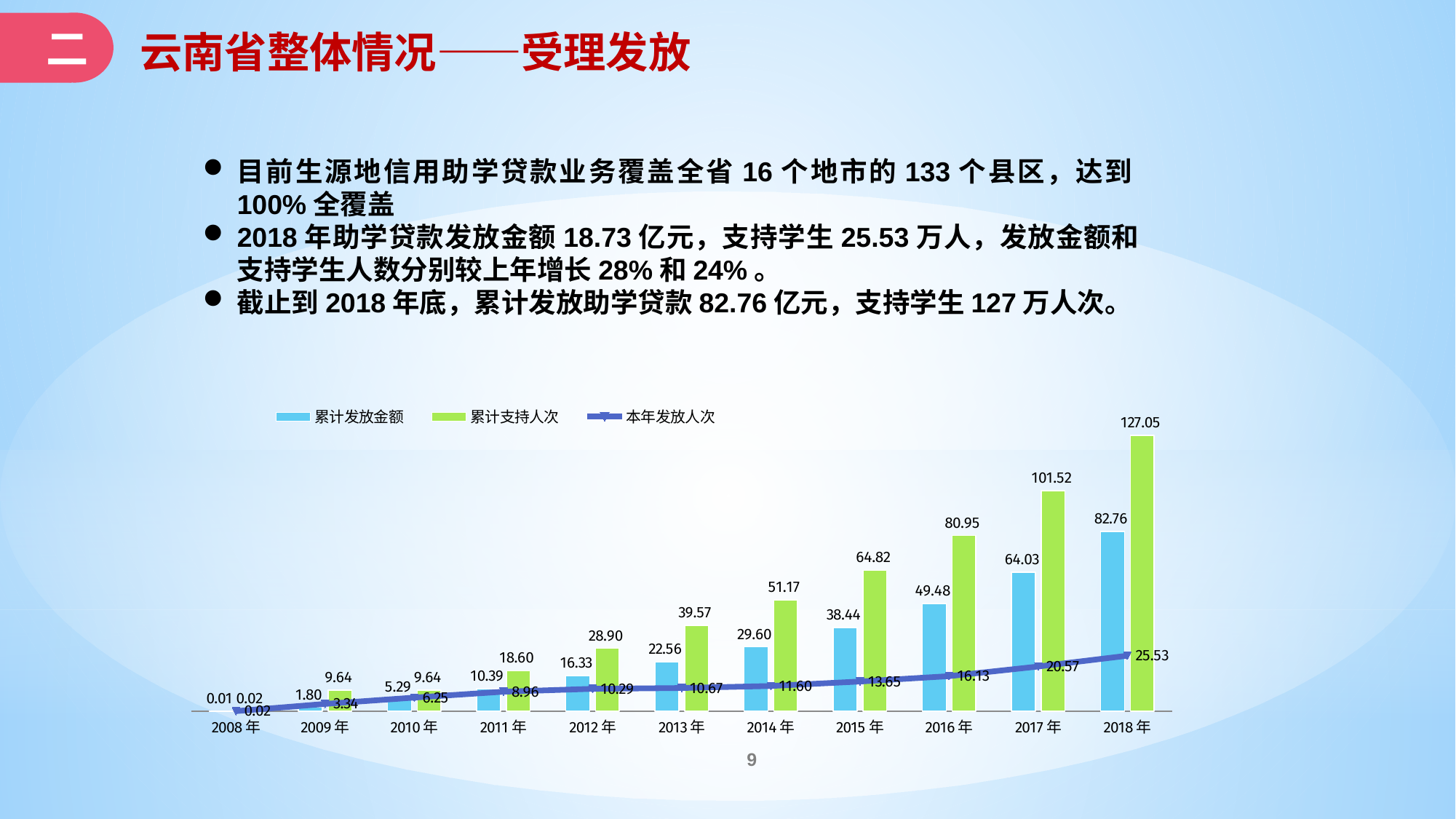

二
云南省整体情况——受理发放

目前生源地信用助学贷款业务覆盖全省16个地市的133个县区，达到100%全覆盖
2018年助学贷款发放金额18.73亿元，支持学生25.53万人，发放金额和支持学生人数分别较上年增长28%和24%。
截止到2018年底，累计发放助学贷款82.76亿元，支持学生127万人次。

### Chart

| Category | 累计发放金额 | 累计支持人次 | 本年发放人次 |
|---|---|---|---|
| 2008年 | 0.008902 | 0.0185 | 0.0185 |
| 2009年 | 1.8034693 | 9.6418 | 3.3393 |
| 2010年 | 5.28942098 | 9.6418 | 6.2468 |
| 2011年 | 10.38718011 | 18.6015 | 8.9597 |
| 2012年 | 16.32981533 | 28.8953 | 10.2938 |
| 2013年 | 22.55892862 | 39.5652 | 10.6699 |
| 2014年 | 29.60222491 | 51.1657 | 11.6005 |
| 2015年 | 38.43841634 | 64.8182 | 13.6525 |
| 2016年 | 49.47508528 | 80.9494 | 16.1312 |
| 2017年 | 64.02823619 | 101.5164 | 20.567 |
| 2018年 | 82.7634184 | 127.0511 | 25.5347 |
9